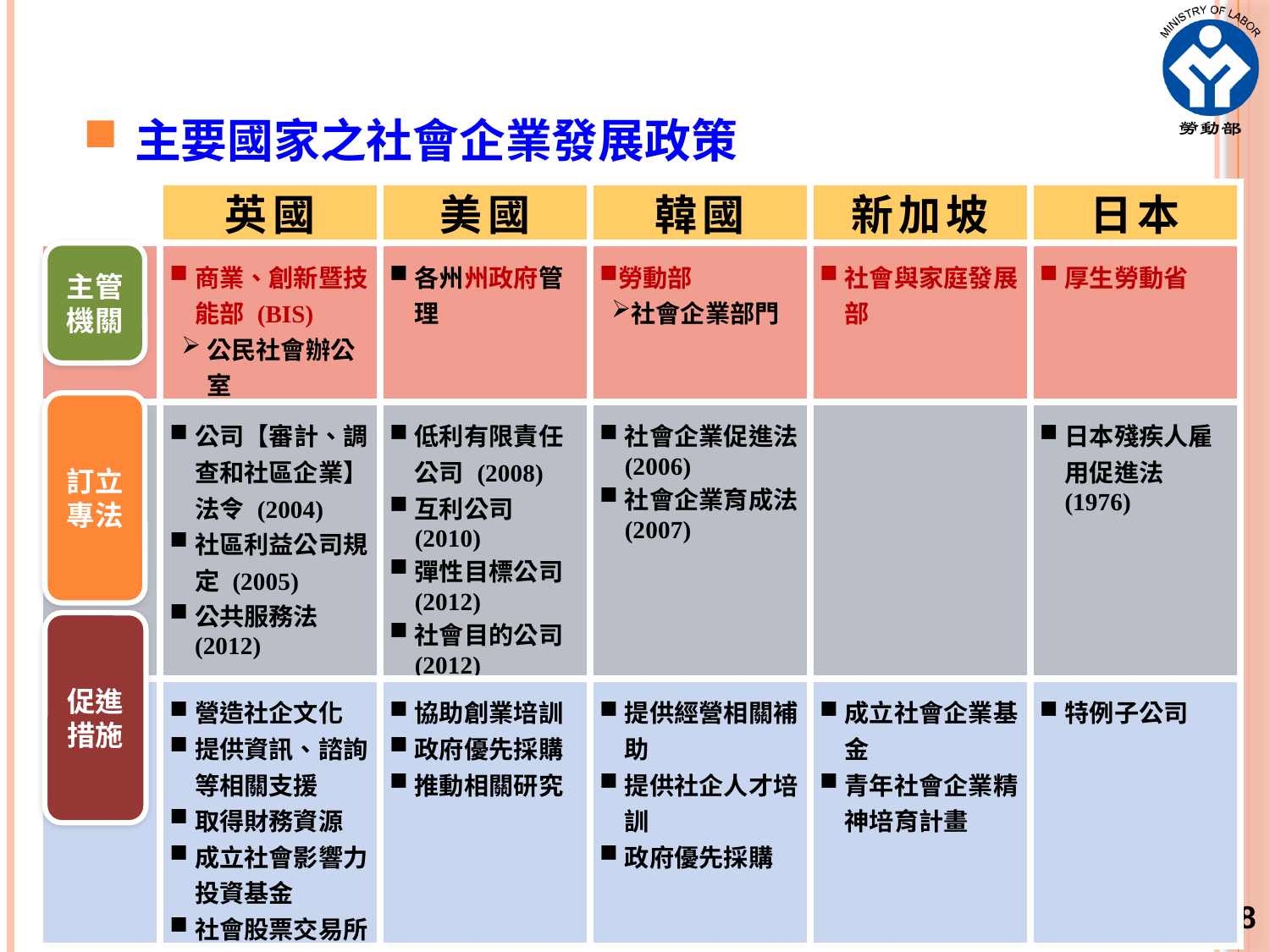

主要國家之社會企業發展政策
|  | 英國 | 美國 | 韓國 | 新加坡 | 日本 |
| --- | --- | --- | --- | --- | --- |
|  | 商業、創新暨技能部 (BIS) 公民社會辦公室 | 各州州政府管理 | 勞動部 社會企業部門 | 社會與家庭發展部 | 厚生勞動省 |
|  | 公司【審計、調查和社區企業】法令 (2004) 社區利益公司規定 (2005) 公共服務法 (2012) | 低利有限責任公司 (2008) 互利公司 (2010) 彈性目標公司 (2012) 社會目的公司 (2012) | 社會企業促進法 (2006) 社會企業育成法 (2007) |  | 日本殘疾人雇用促進法 (1976) |
|  | 營造社企文化 提供資訊、諮詢等相關支援 取得財務資源 成立社會影響力投資基金 社會股票交易所 | 協助創業培訓 政府優先採購 推動相關研究 | 提供經營相關補助 提供社企人才培訓 政府優先採購 | 成立社會企業基金 青年社會企業精神培育計畫 | 特例子公司 |
主管機關
訂立專法
促進措施
8